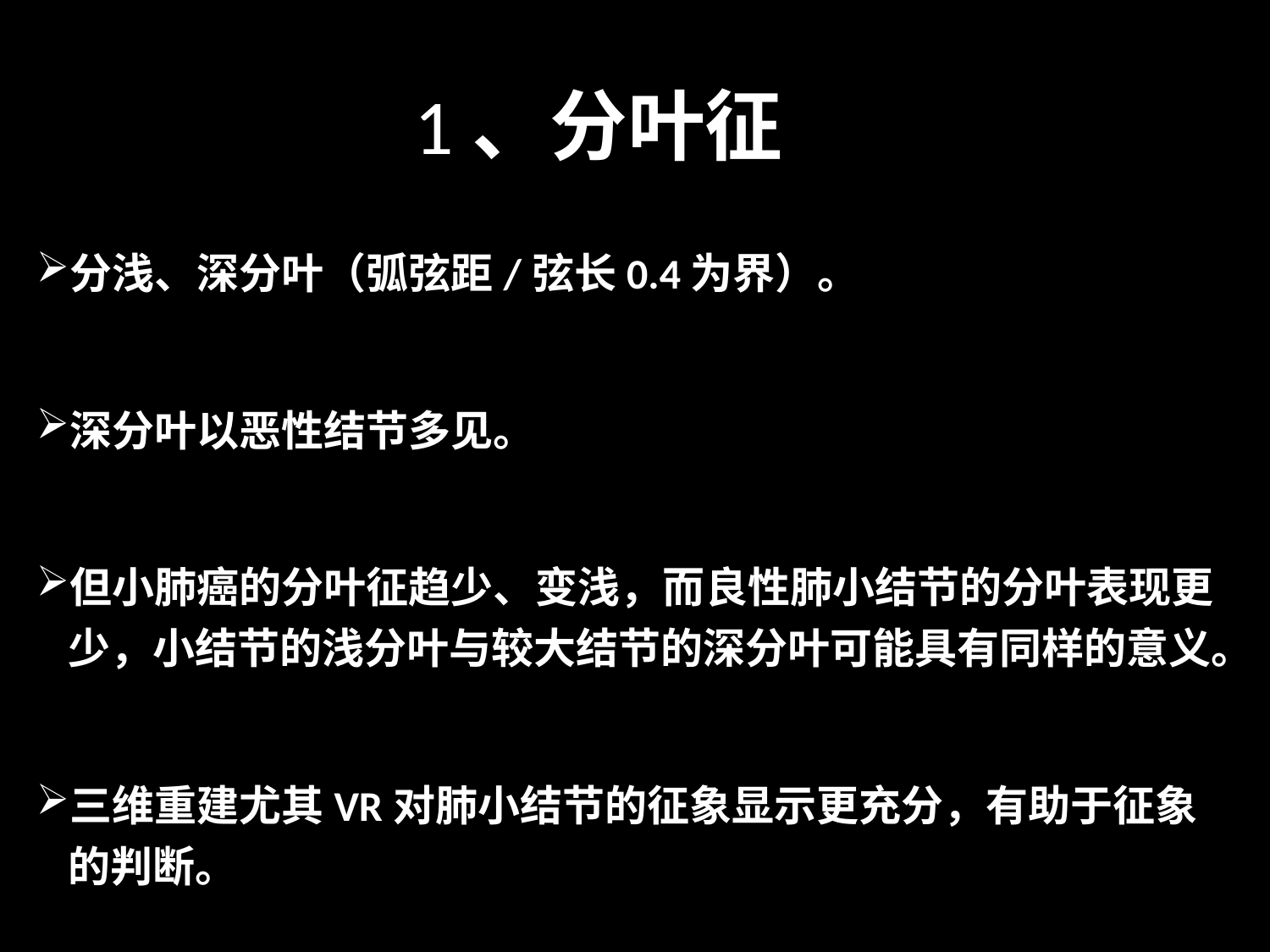

# 1、分叶征
分浅、深分叶（弧弦距/弦长0.4为界）。

深分叶以恶性结节多见。

但小肺癌的分叶征趋少、变浅，而良性肺小结节的分叶表现更少，小结节的浅分叶与较大结节的深分叶可能具有同样的意义。

三维重建尤其VR对肺小结节的征象显示更充分，有助于征象的判断。